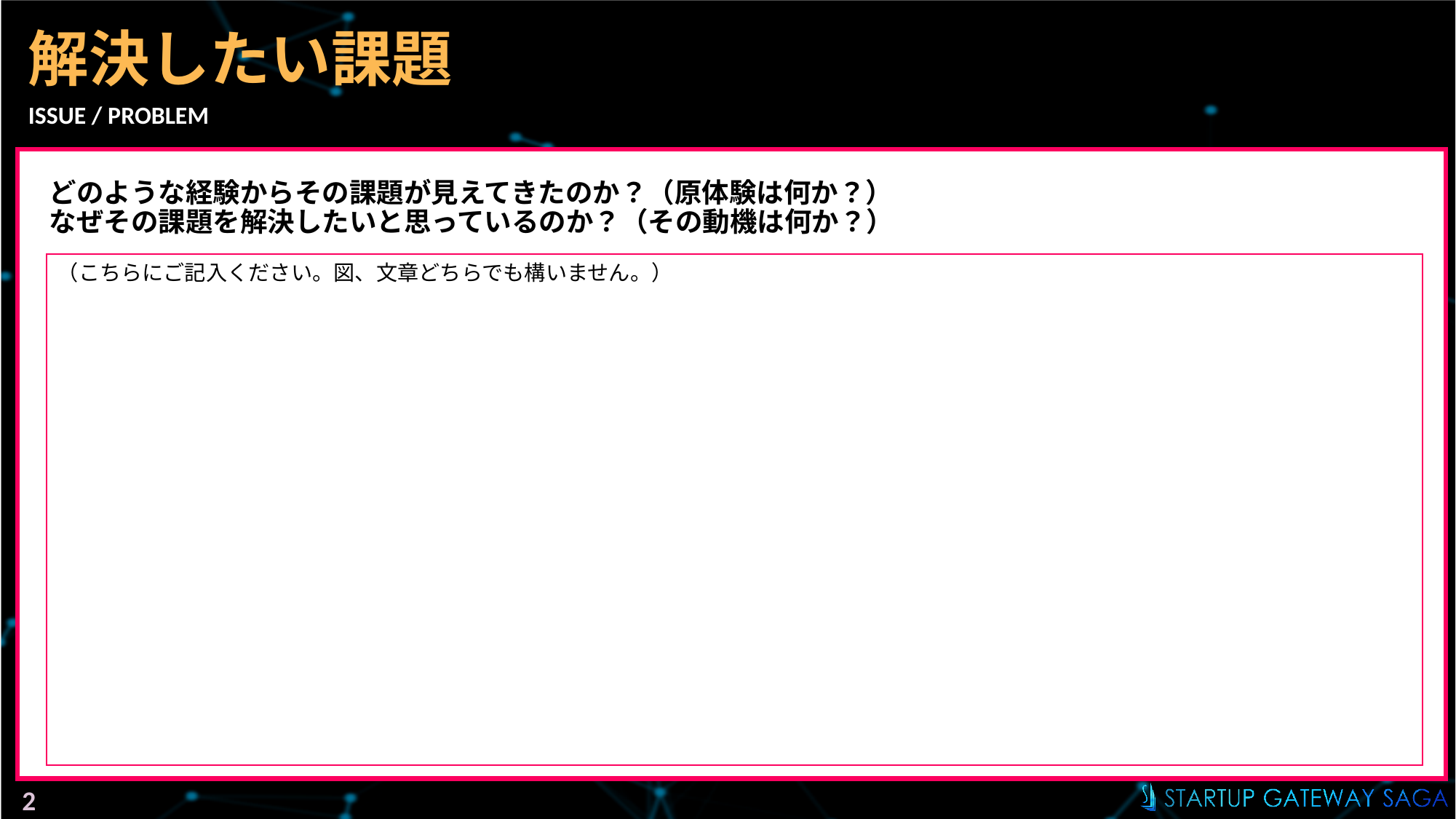

解決したい課題
ISSUE / PROBLEM

どのような経験からその課題が見えてきたのか？（原体験は何か？）
なぜその課題を解決したいと思っているのか？（その動機は何か？）
（こちらにご記入ください。図、文章どちらでも構いません。）

2